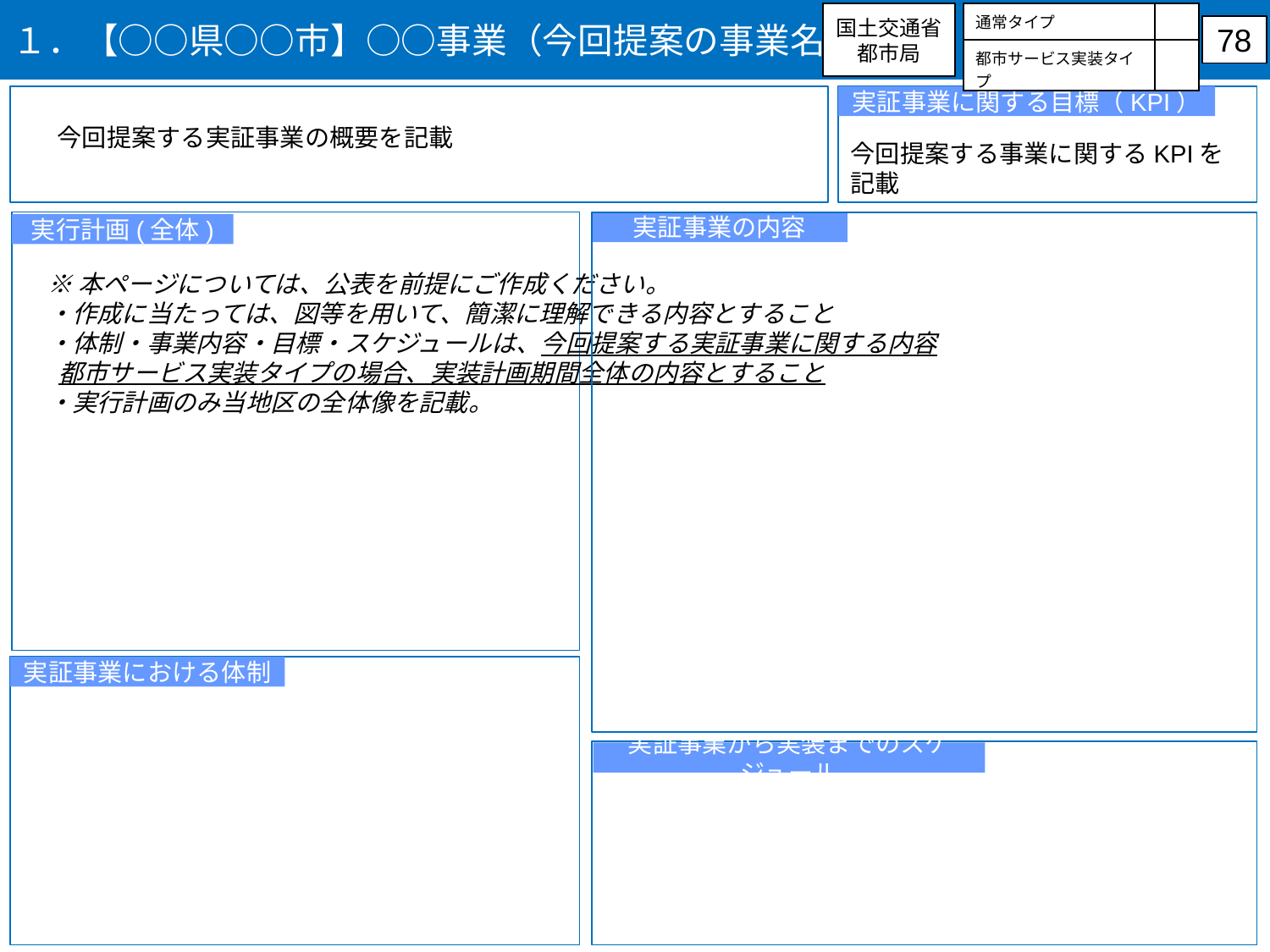

１．【○○県○○市】○○事業（今回提案の事業名）
・応募するタイプに○を記入
・両方に応募する場合はシートをコピーの上それぞれで作成すること
国土交通省
都市局
| 通常タイプ |  |
| --- | --- |
| 都市サービス実装タイプ |  |
78

実証事業に関する目標（KPI）

今回提案する実証事業の概要を記載
今回提案する事業に関するKPIを記載

実証事業の内容

実行計画(全体)
※本ページについては、公表を前提にご作成ください。
・作成に当たっては、図等を用いて、簡潔に理解できる内容とすること
・体制・事業内容・目標・スケジュールは、今回提案する実証事業に関する内容
 都市サービス実装タイプの場合、実装計画期間全体の内容とすること
・実行計画のみ当地区の全体像を記載。

実証事業における体制

実証事業から実装までのスケジュール